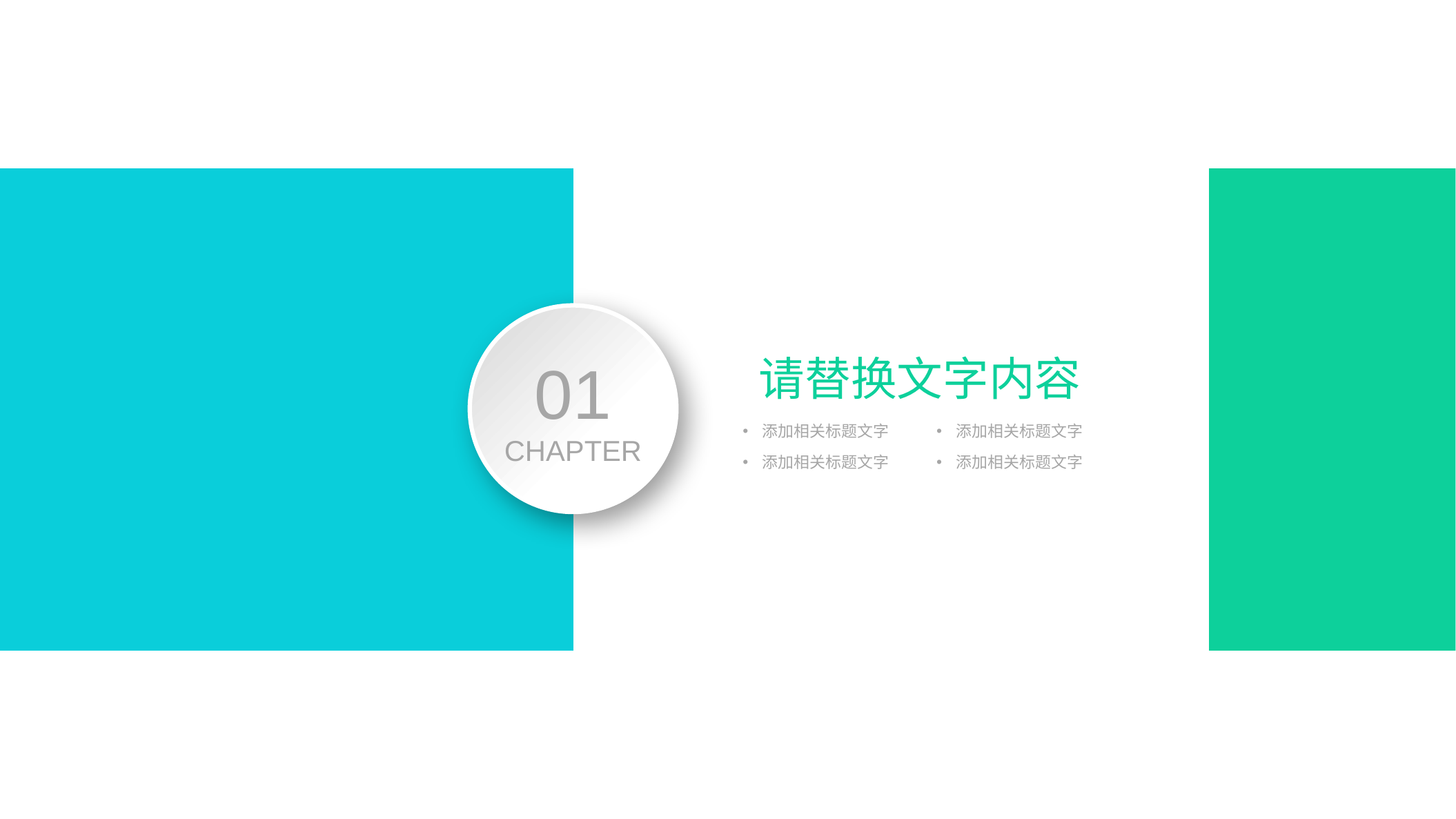

请替换文字内容
01
CHAPTER
添加相关标题文字
添加相关标题文字
添加相关标题文字
添加相关标题文字